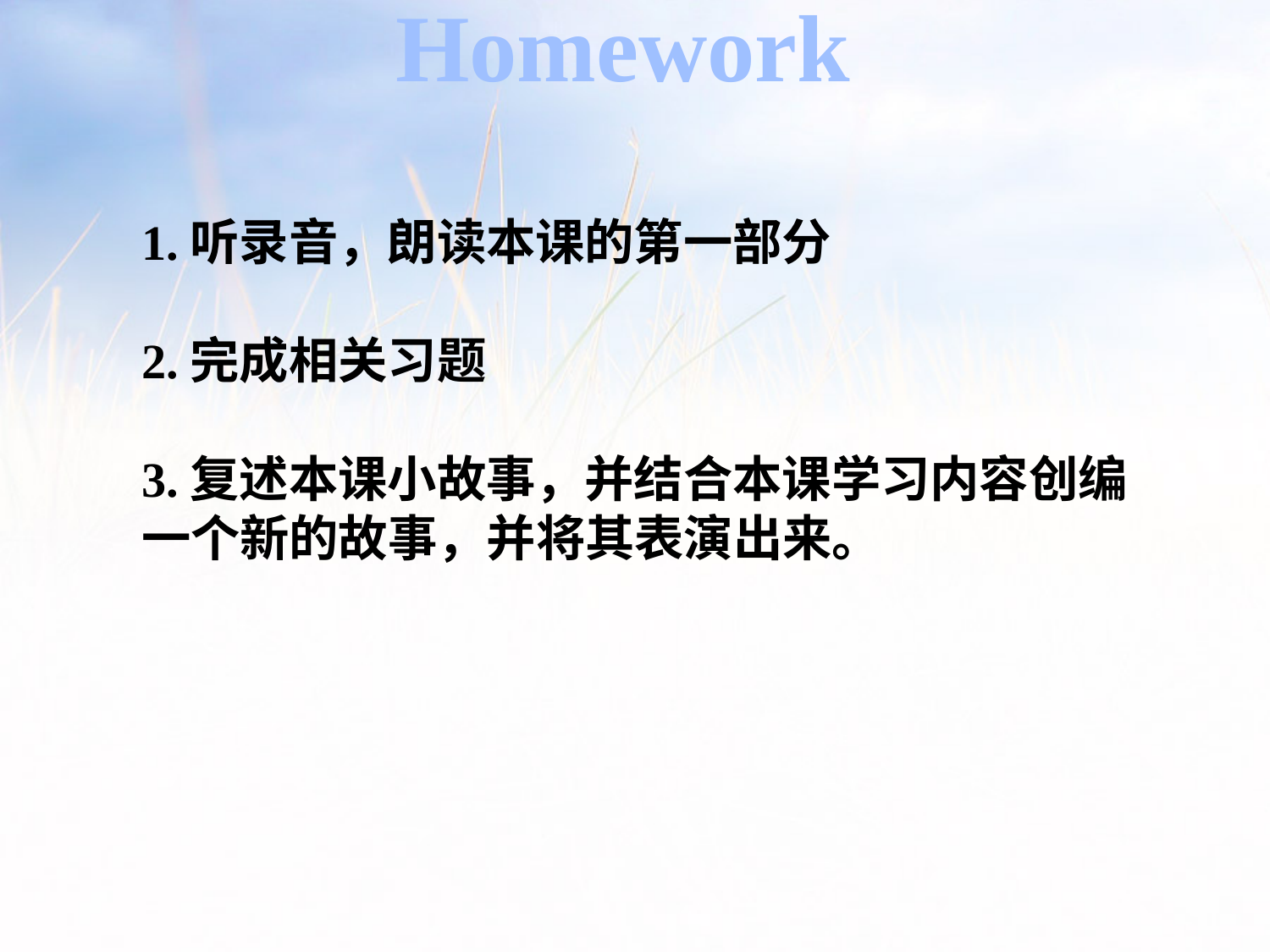

Homework
1.听录音，朗读本课的第一部分

2.完成相关习题

3.复述本课小故事，并结合本课学习内容创编一个新的故事，并将其表演出来。